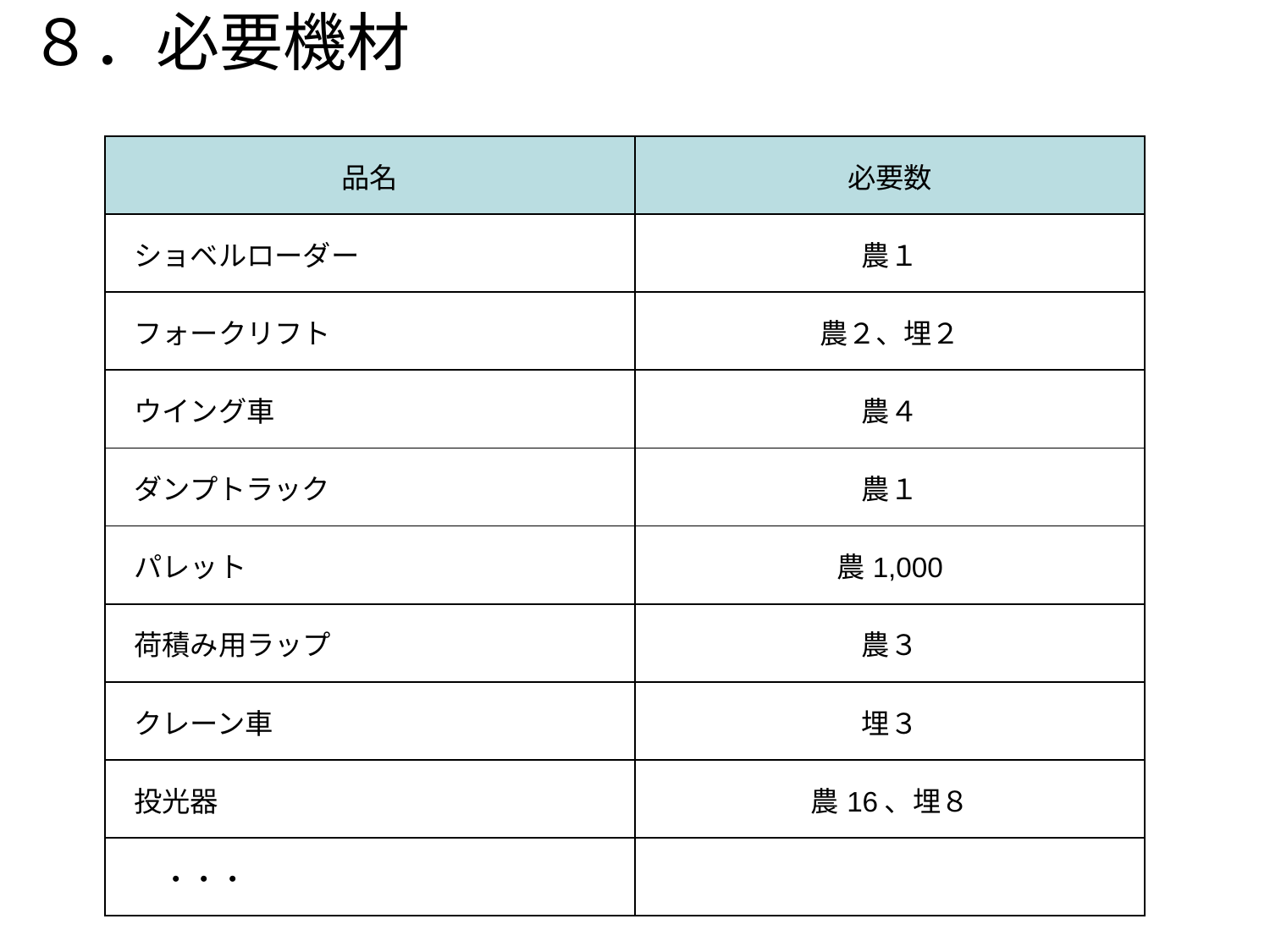

８．必要機材
| 品名 | 必要数 |
| --- | --- |
| ショベルローダー | 農１ |
| フォークリフト | 農２、埋２ |
| ウイング車 | 農４ |
| ダンプトラック | 農１ |
| パレット | 農1,000 |
| 荷積み用ラップ | 農３ |
| クレーン車 | 埋３ |
| 投光器 | 農16、埋８ |
| ・・・ |  |